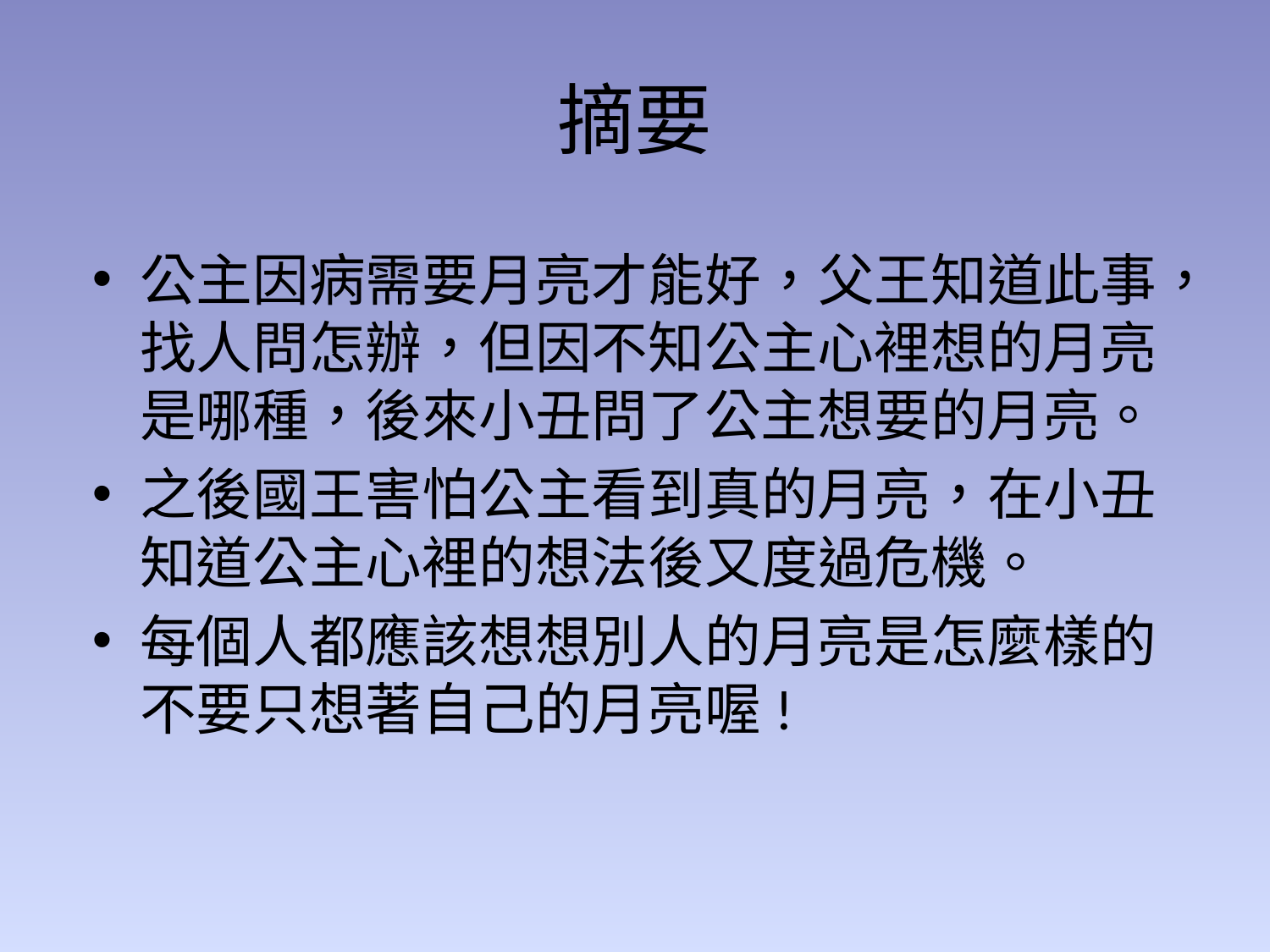

# 摘要
公主因病需要月亮才能好，父王知道此事，找人問怎辦，但因不知公主心裡想的月亮是哪種，後來小丑問了公主想要的月亮。
之後國王害怕公主看到真的月亮，在小丑知道公主心裡的想法後又度過危機。
每個人都應該想想別人的月亮是怎麼樣的不要只想著自己的月亮喔!